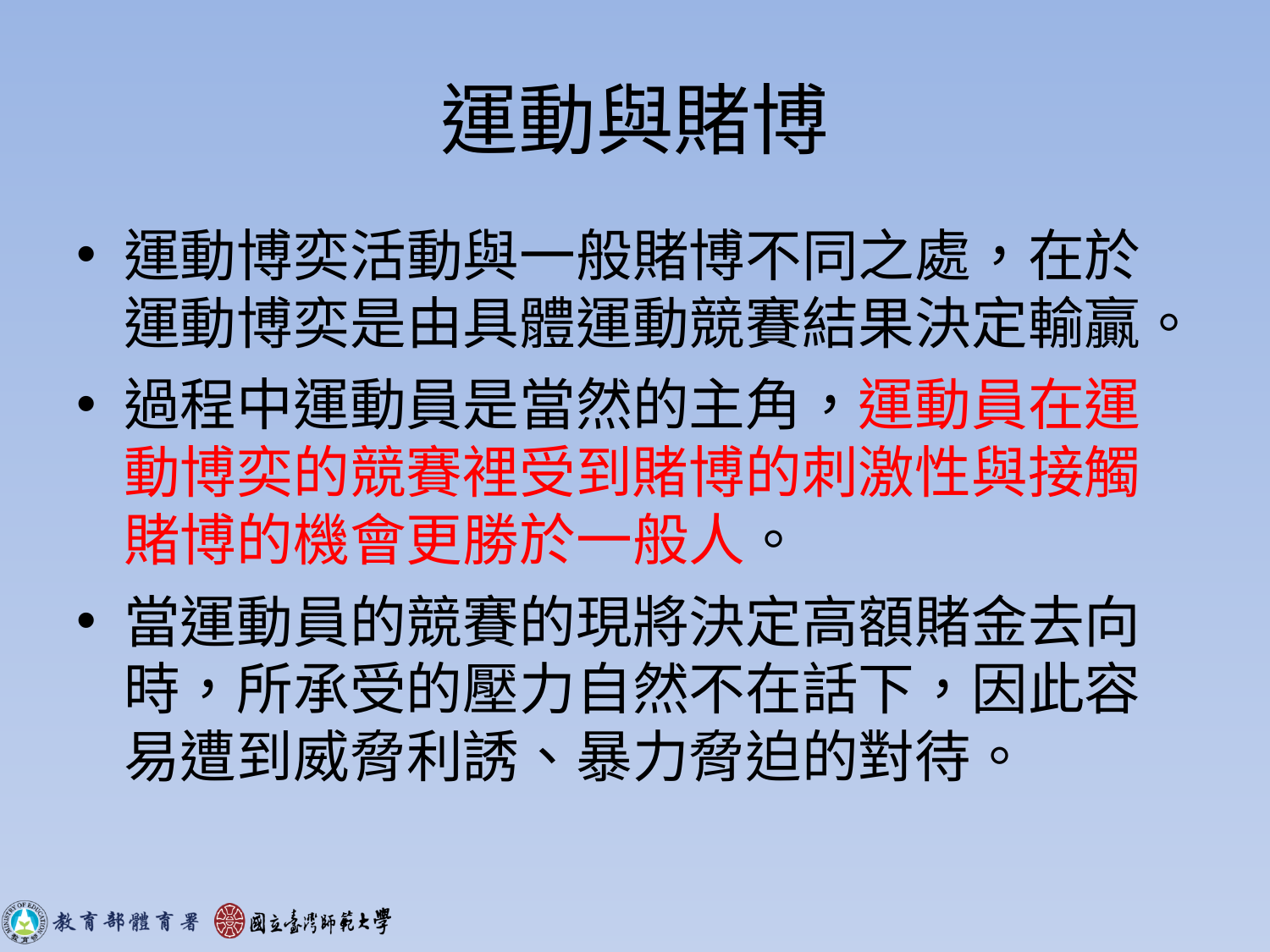

# 運動與賭博
運動博奕活動與一般賭博不同之處，在於運動博奕是由具體運動競賽結果決定輸贏。
過程中運動員是當然的主角，運動員在運動博奕的競賽裡受到賭博的刺激性與接觸賭博的機會更勝於一般人。
當運動員的競賽的現將決定高額賭金去向時，所承受的壓力自然不在話下，因此容易遭到威脅利誘、暴力脅迫的對待。